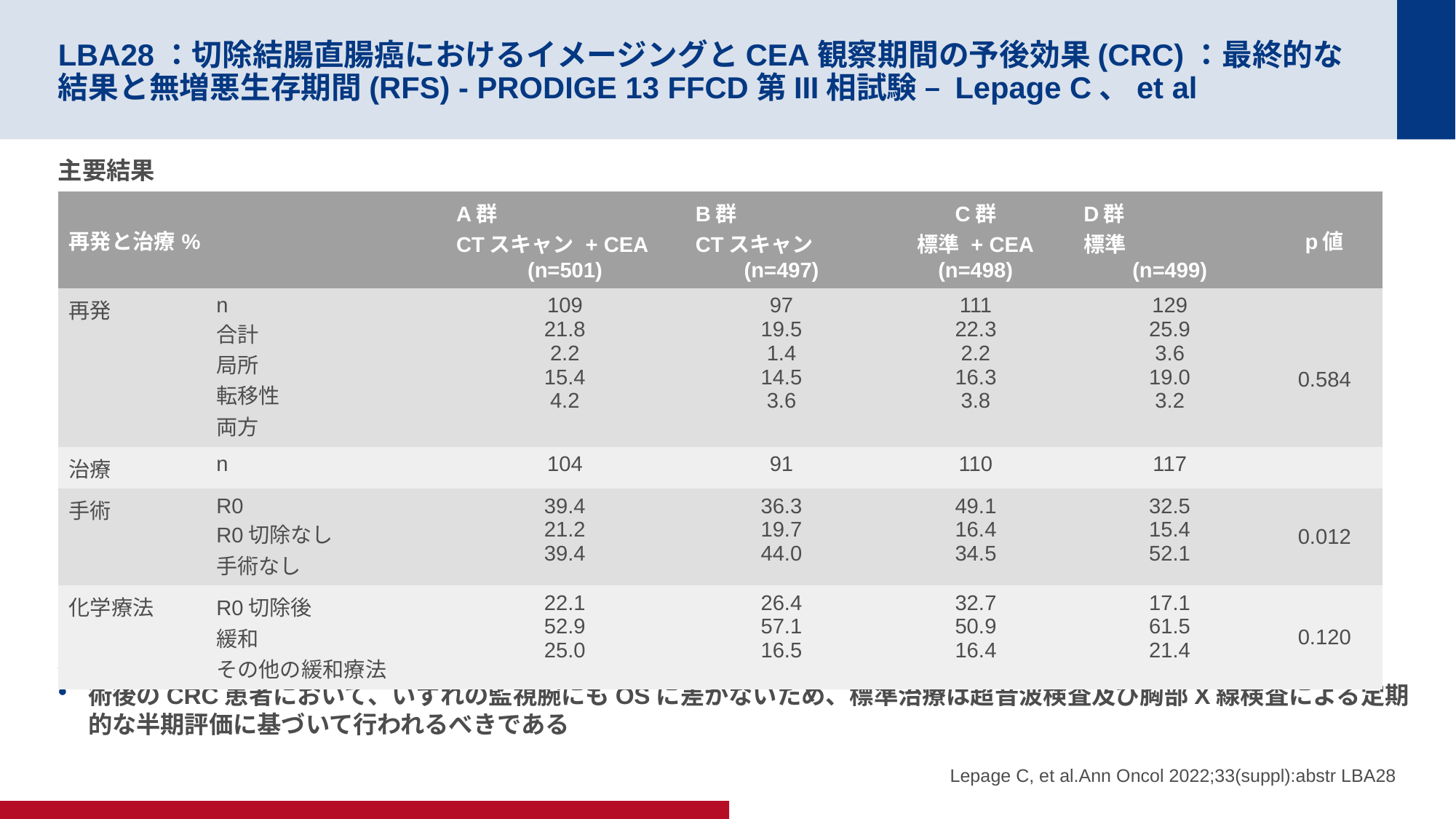

# LBA28：切除結腸直腸癌におけるイメージングとCEA観察期間の予後効果(CRC)：最終的な結果と無増悪生存期間(RFS) - PRODIGE 13 FFCD第III相試験 – Lepage C、et al
主要結果
結論
術後のCRC患者において、いずれの監視腕にもOSに差がないため、標準治療は超音波検査及び胸部X線検査による定期的な半期評価に基づいて行われるべきである
| 再発と治療% |  | A群 CTスキャン + CEA (n=501) | B群 CTスキャン (n=497) | C群 標準 + CEA (n=498) | D群 標準 (n=499) | p値 |
| --- | --- | --- | --- | --- | --- | --- |
| 再発 | n 合計 局所 転移性 両方 | 109 21.8 2.2 15.4 4.2 | 97 19.5 1.4 14.5 3.6 | 111 22.3 2.2 16.3 3.8 | 129 25.9 3.6 19.0 3.2 | 0.584 |
| 治療 | n | 104 | 91 | 110 | 117 |  |
| 手術 | R0 R0切除なし 手術なし | 39.4 21.2 39.4 | 36.3 19.7 44.0 | 49.1 16.4 34.5 | 32.5 15.4 52.1 | 0.012 |
| 化学療法 | R0切除後 緩和 その他の緩和療法 | 22.1 52.9 25.0 | 26.4 57.1 16.5 | 32.7 50.9 16.4 | 17.1 61.5 21.4 | 0.120 |
Lepage C, et al.Ann Oncol 2022;33(suppl):abstr LBA28